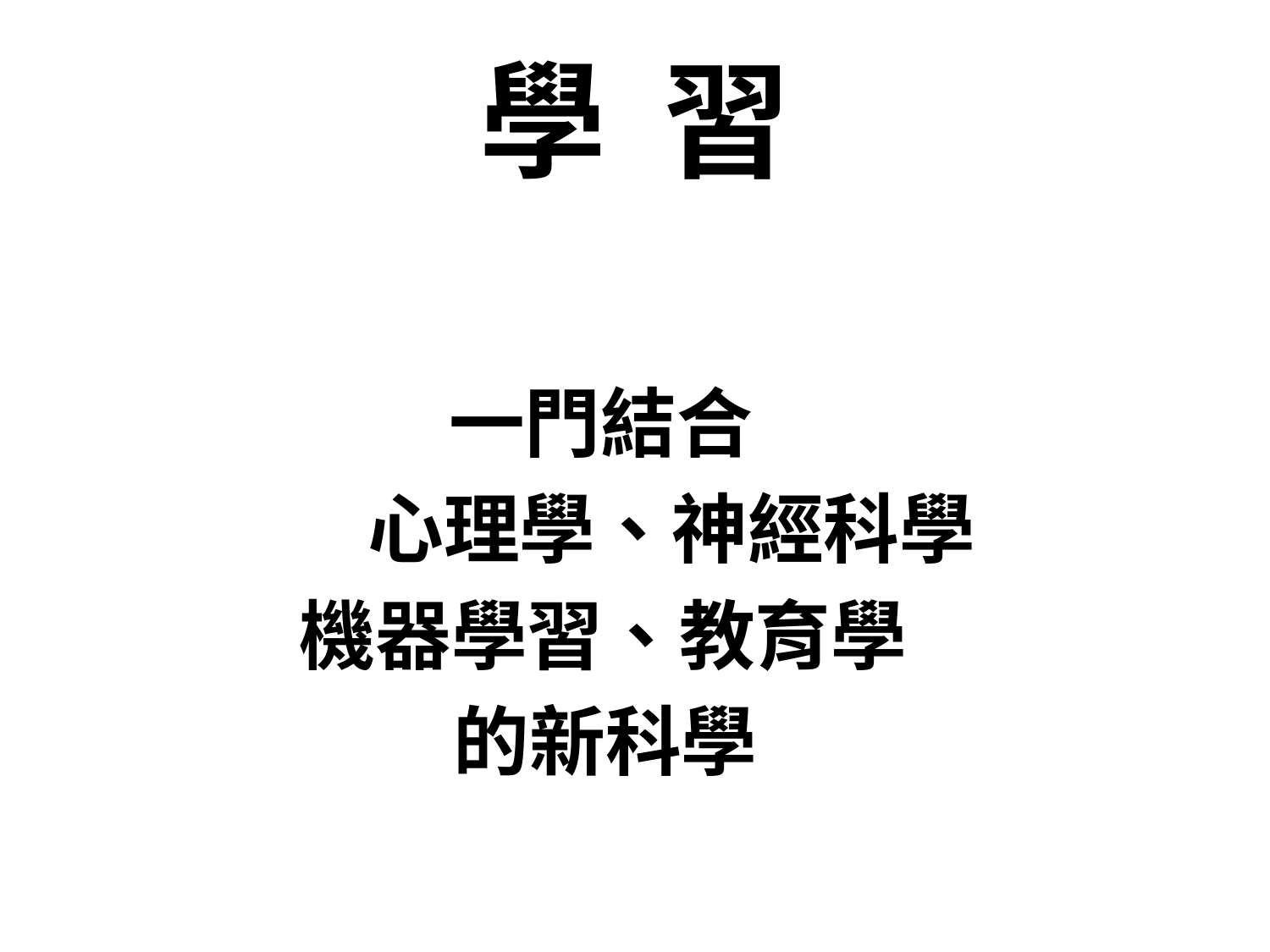

# 學  習
                一門結合
              心理學、神經科學
          機器學習、教育學
                   的新科學